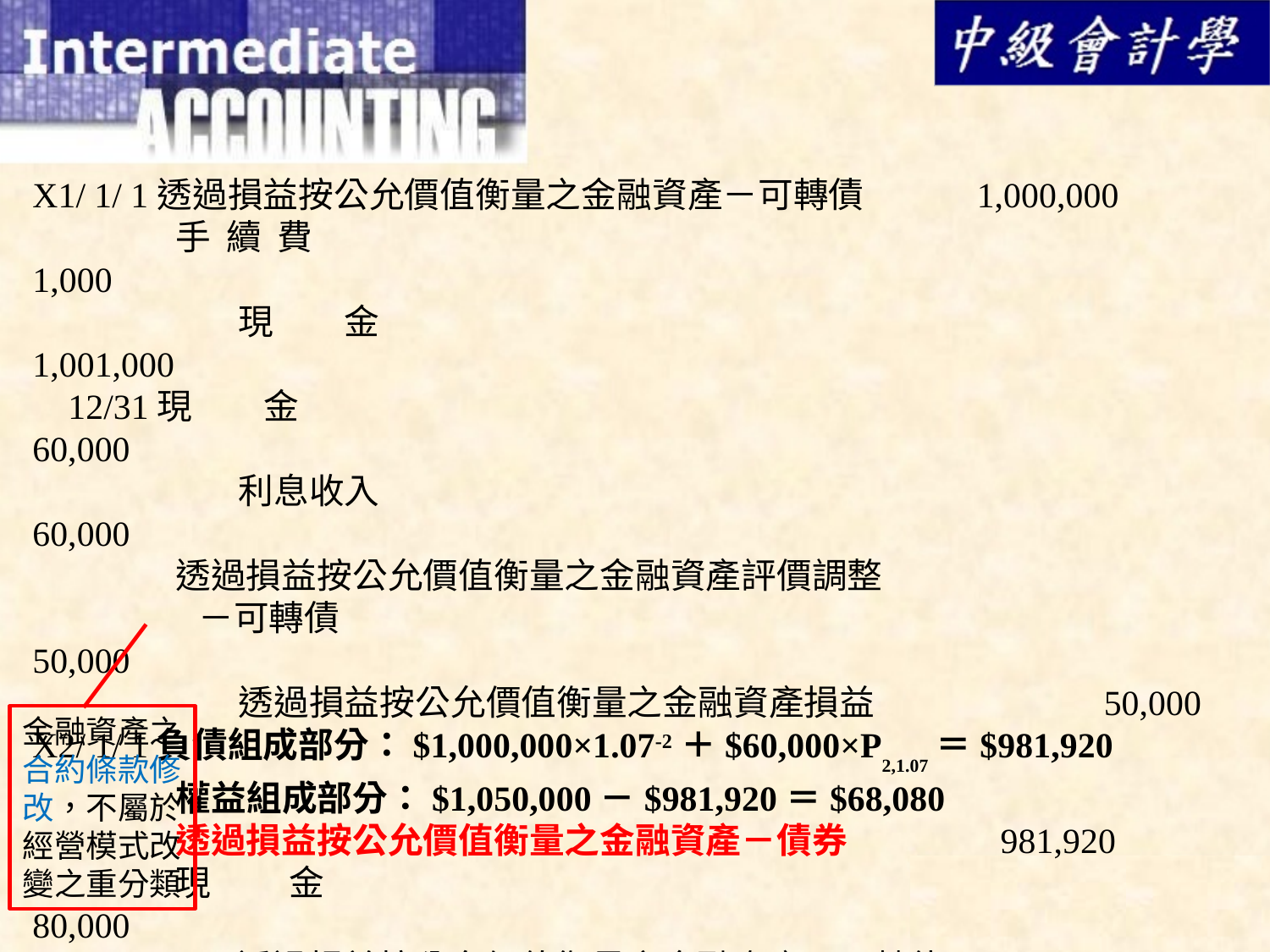

X1/ 1/ 1透過損益按公允價值衡量之金融資產－可轉債	      1,000,000
	 手  續  費							 1,000
	         現　　金						   	 1,001,000
    12/31現　　金						           60,000
	         利息收入						       	      60,000
	 透過損益按公允價值衡量之金融資產評價調整
	     －可轉債						           50,000
	         透過損益按公允價值衡量之金融資產損益	      	      50,000
X2/ 1/ 1負債組成部分：$1,000,000×1.07-2＋$60,000×P2,1.07＝$981,920
	 權益組成部分：$1,050,000－$981,920＝$68,080
	 透過損益按公允價值衡量之金融資產－債券	         981,920
	 現　　 金						           80,000
  　	          透過損益按公允價值衡量之金融資產－可轉債		1,000,000
　　	          透過損益按公允價值衡量之金融資產評價調整
		  －可轉債							     50,000
　　	          透過損益按公允價值衡量之金融資產損益		                 11,920

金融資產之合約條款修改，不屬於經營模式改變之重分類